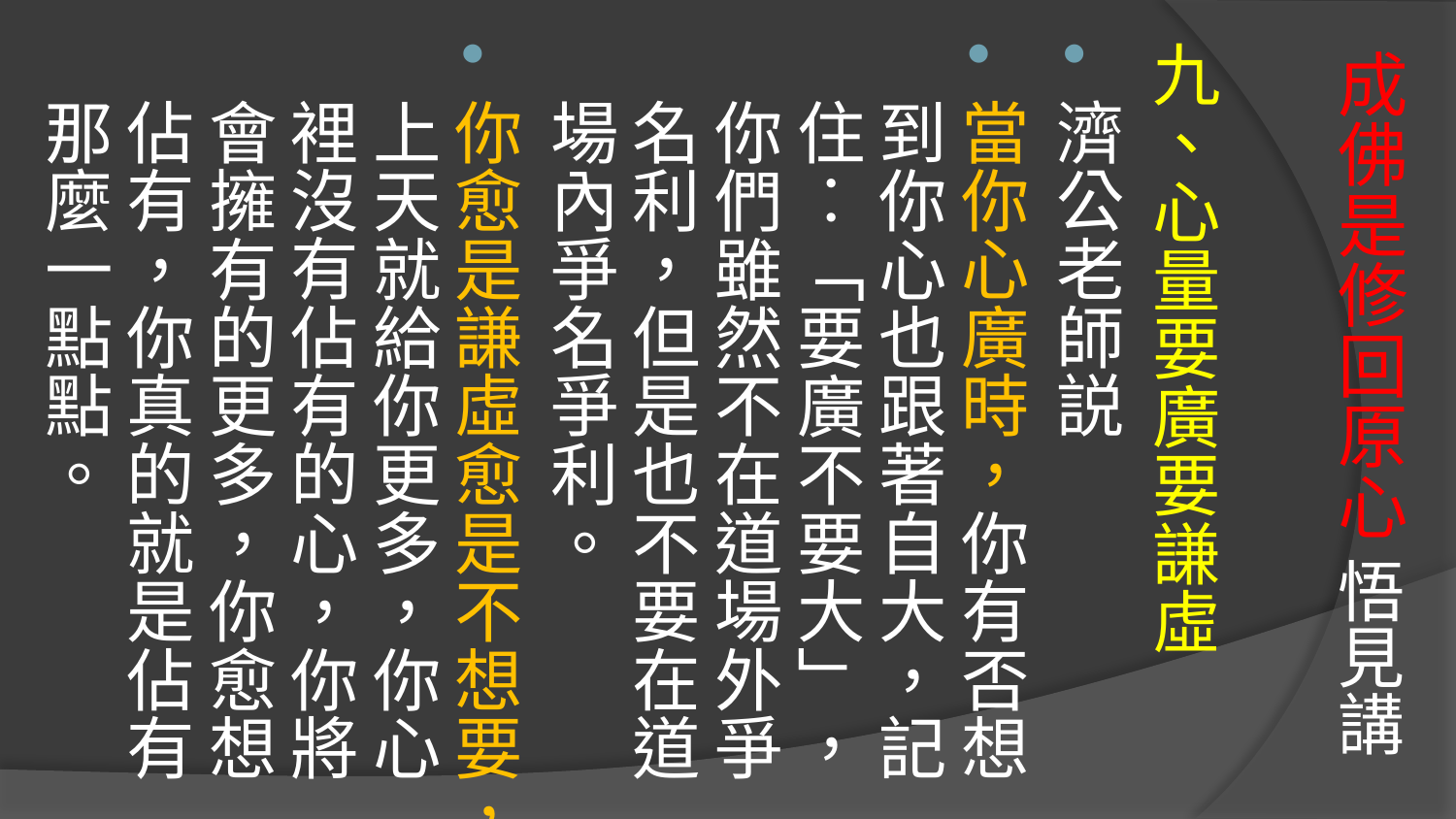

# 成佛是修回原心 悟見講
九、心量要廣要謙虛
濟公老師説
當你心廣時，你有否想到你心也跟著自大，記住︰「要廣不要大」，你們雖然不在道場外爭名利，但是也不要在道場內爭名爭利。
你愈是謙虛愈是不想要，上天就給你更多，你心裡沒有佔有的心，你將會擁有的更多，你愈想佔有，你真的就是佔有那麼一點點。